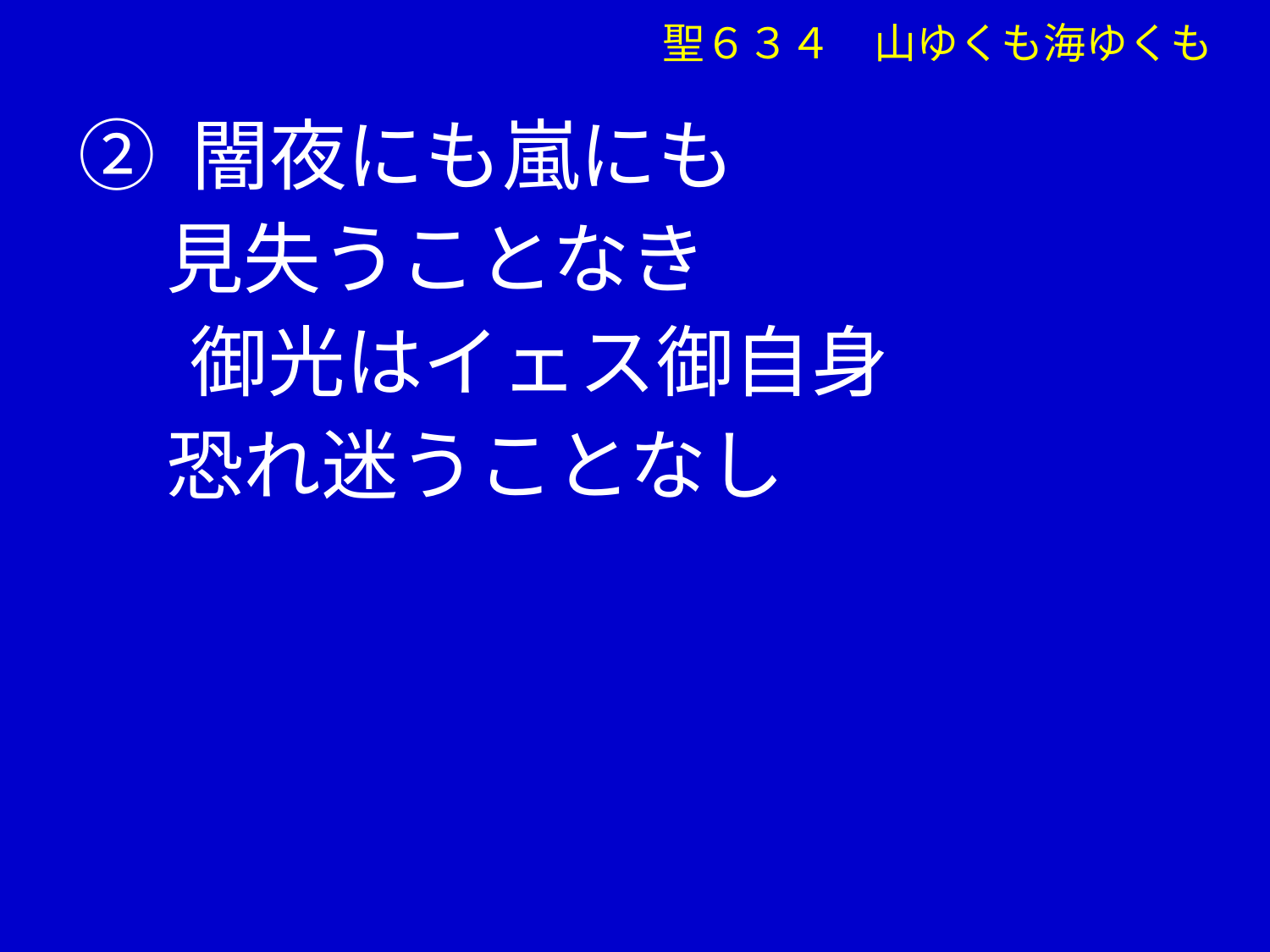

聖６３４　山ゆくも海ゆくも
② 闇夜にも嵐にも
    見失うことなき
　  御光はイェス御自身
    恐れ迷うことなし